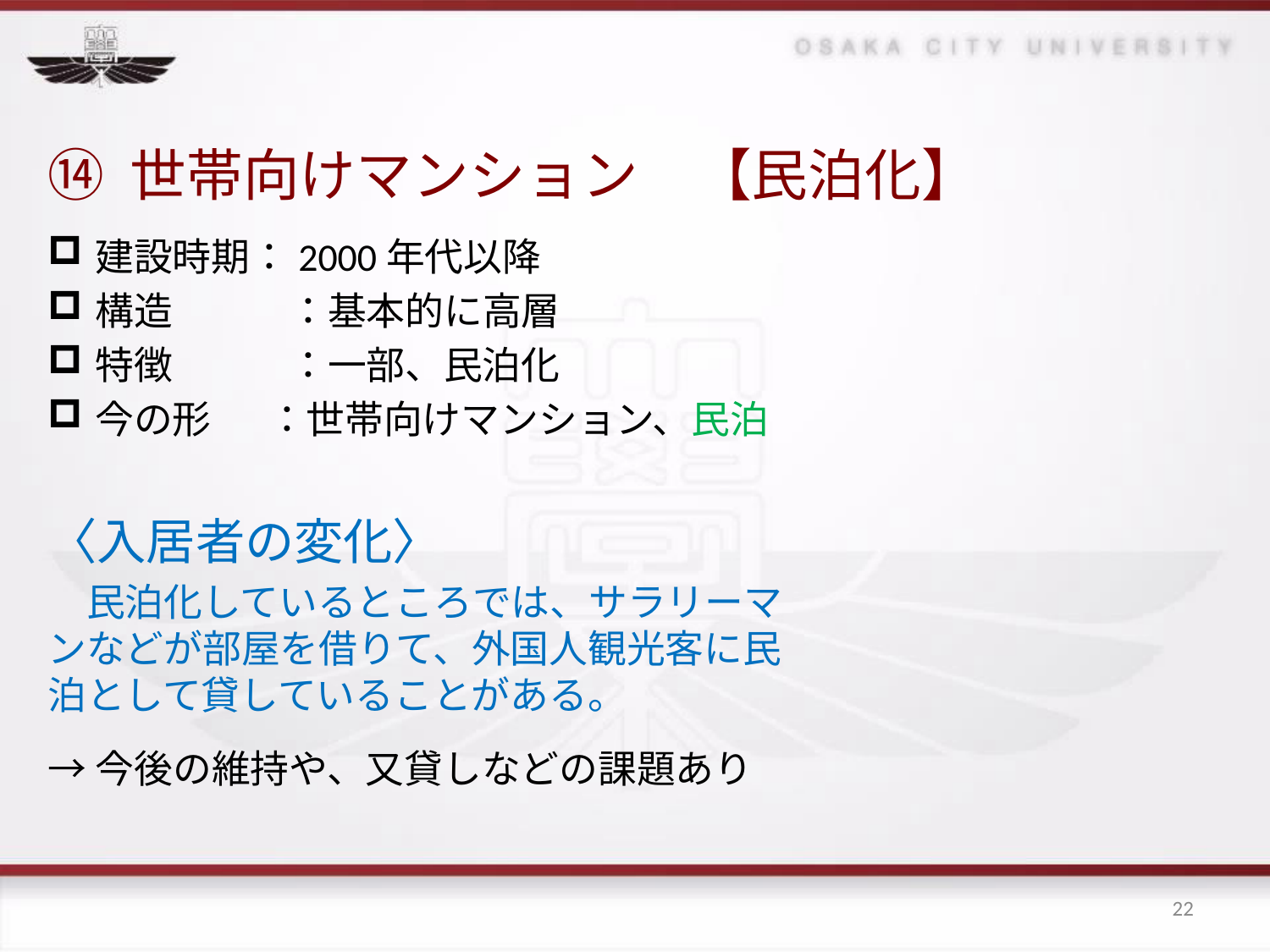

# ⑭ 世帯向けマンション　【民泊化】
建設時期：2000年代以降
構造　　　：基本的に高層
特徴　　　：一部、民泊化
今の形　  ：世帯向けマンション、民泊

〈入居者の変化〉
　民泊化しているところでは、サラリーマンなどが部屋を借りて、外国人観光客に民泊として貸していることがある。

→今後の維持や、又貸しなどの課題あり

22